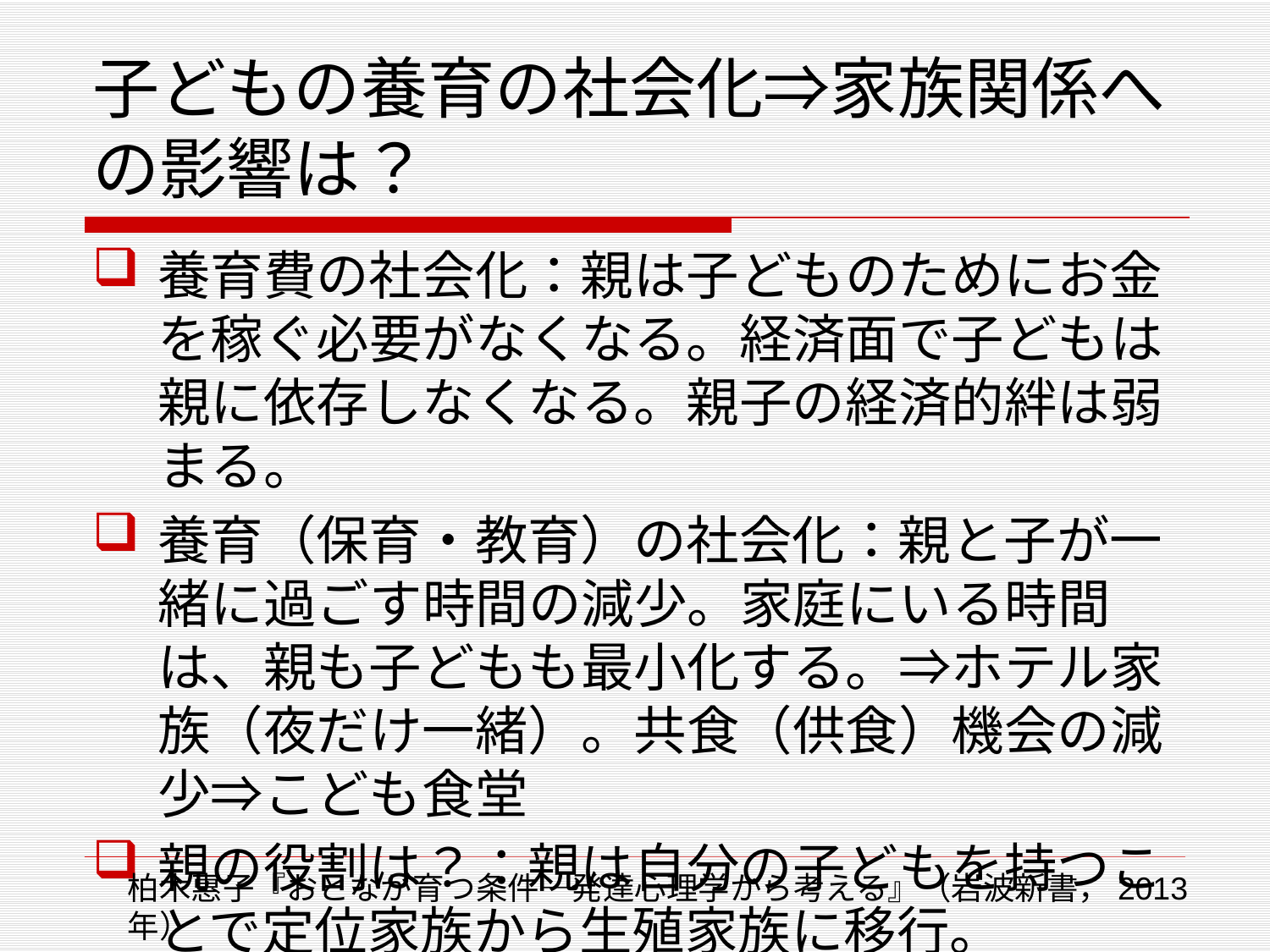

# 子どもの養育の社会化⇒家族関係への影響は？
養育費の社会化：親は子どものためにお金を稼ぐ必要がなくなる。経済面で子どもは親に依存しなくなる。親子の経済的絆は弱まる。
養育（保育・教育）の社会化：親と子が一緒に過ごす時間の減少。家庭にいる時間は、親も子どもも最小化する。⇒ホテル家族（夜だけ一緒）。共食（供食）機会の減少⇒こども食堂
親の役割は？：親は自分の子どもを持つことで定位家族から生殖家族に移行。
柏木惠子『おとなが育つ条件―発達心理学から考える』（岩波新書，2013年）